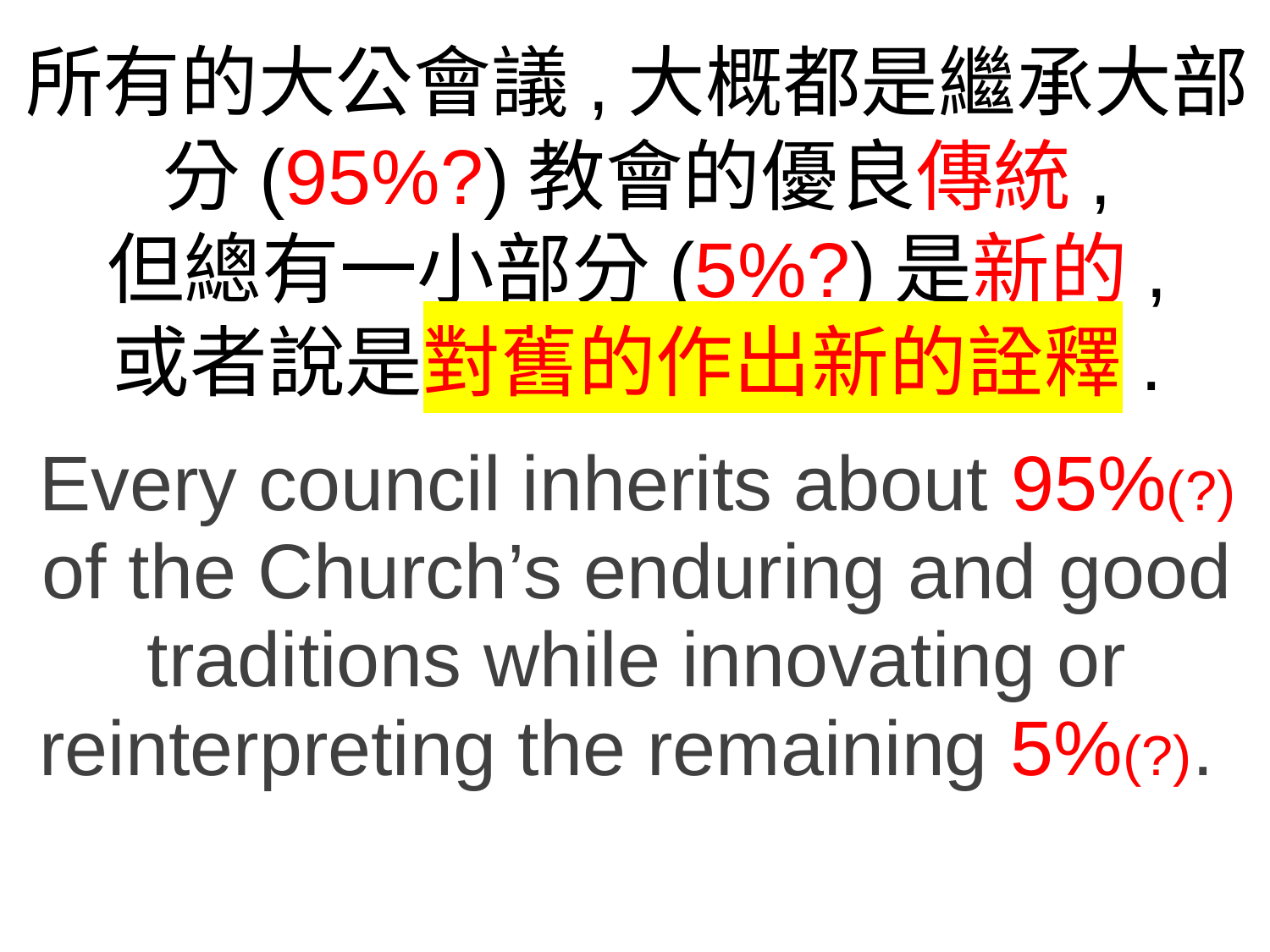

所有的大公會議,大概都是繼承大部分(95%?)教會的優良傳統,
但總有一小部分(5%?)是新的,
或者說是對舊的作出新的詮釋.
Every council inherits about 95%(?) of the Church’s enduring and good traditions while innovating or reinterpreting the remaining 5%(?).